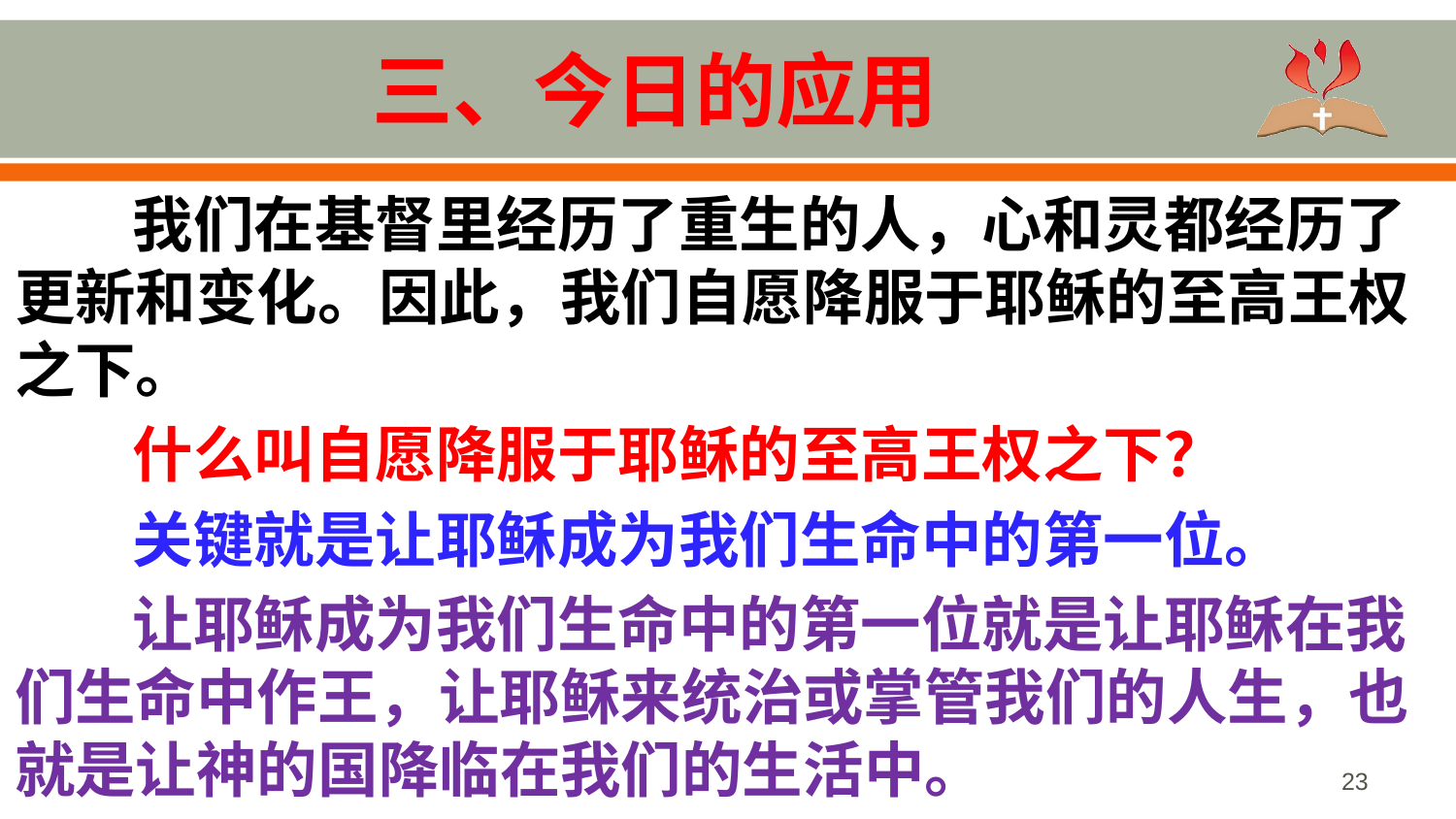

# 三、今日的应用
我们在基督里经历了重生的人，心和灵都经历了更新和变化。因此，我们自愿降服于耶稣的至高王权之下。
什么叫自愿降服于耶稣的至高王权之下？
关键就是让耶稣成为我们生命中的第一位。
让耶稣成为我们生命中的第一位就是让耶稣在我们生命中作王，让耶稣来统治或掌管我们的人生，也就是让神的国降临在我们的生活中。

23